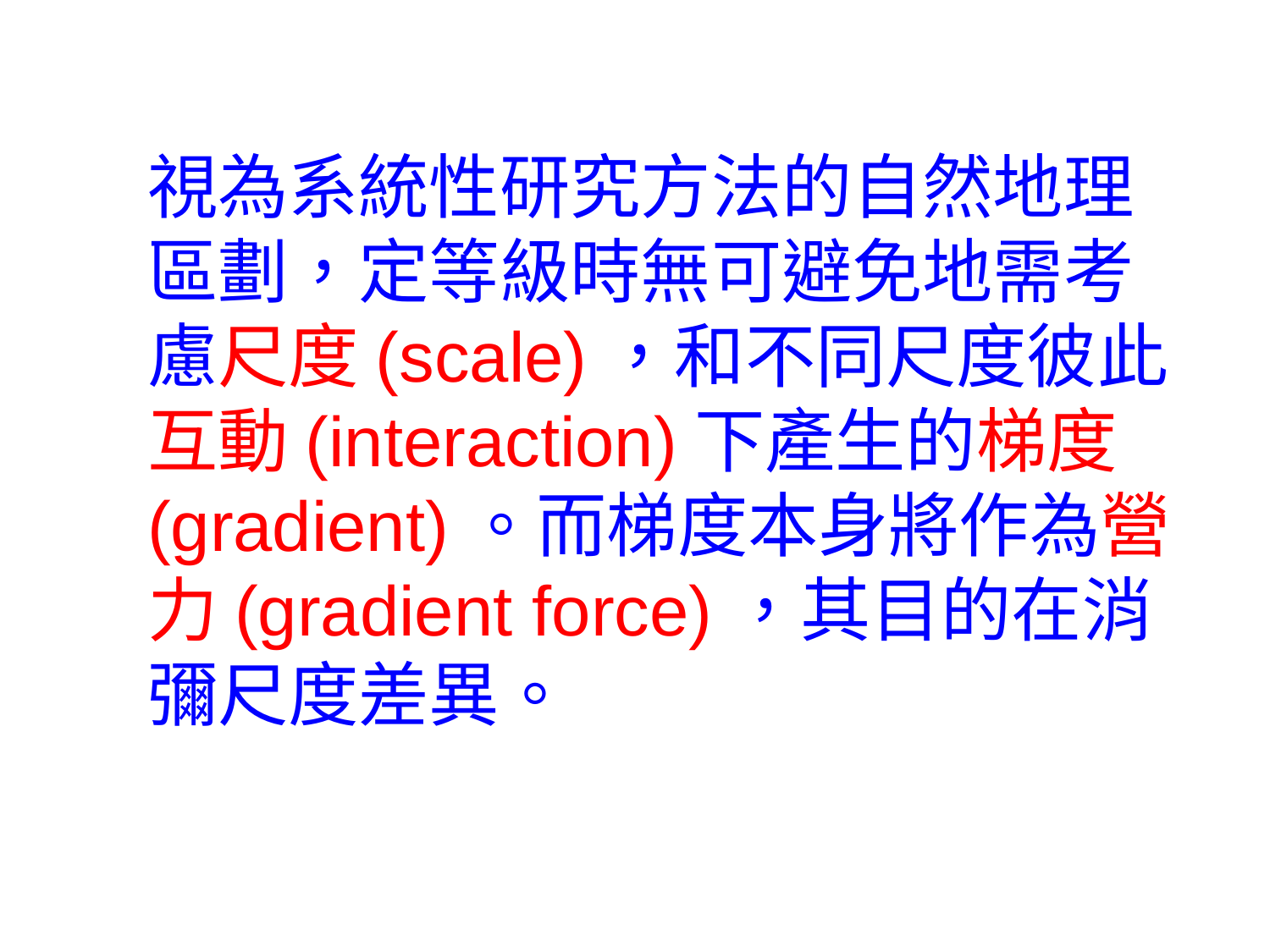

視為系統性研究方法的自然地理區劃，定等級時無可避免地需考慮尺度(scale)，和不同尺度彼此互動(interaction)下產生的梯度(gradient)。而梯度本身將作為營力(gradient force)，其目的在消彌尺度差異。